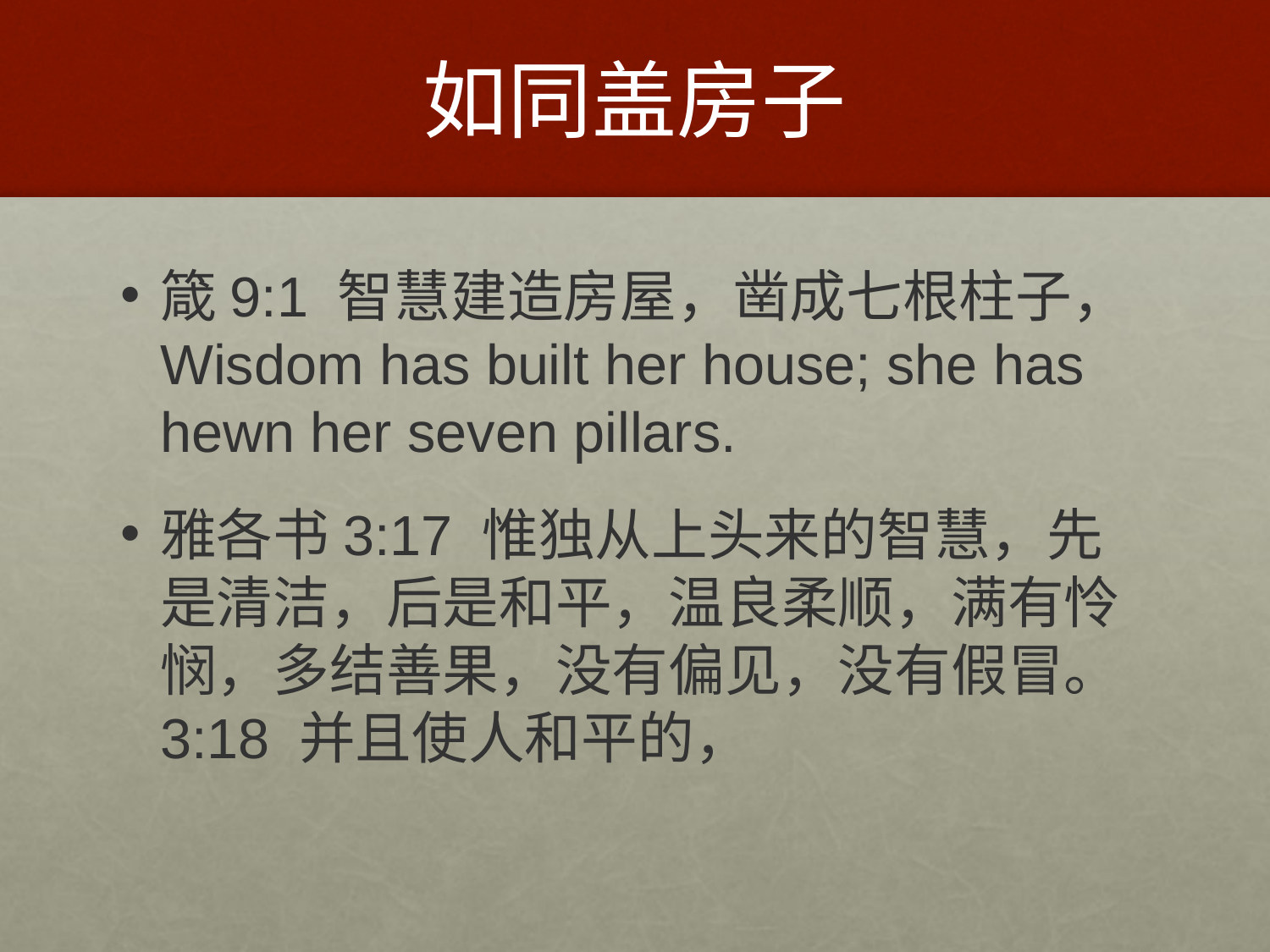

# 如同盖房子
箴9:1 智慧建造房屋，凿成七根柱子，Wisdom has built her house; she has hewn her seven pillars.
雅各书3:17 惟独从上头来的智慧，先是清洁，后是和平，温良柔顺，满有怜悯，多结善果，没有偏见，没有假冒。3:18 并且使人和平的，